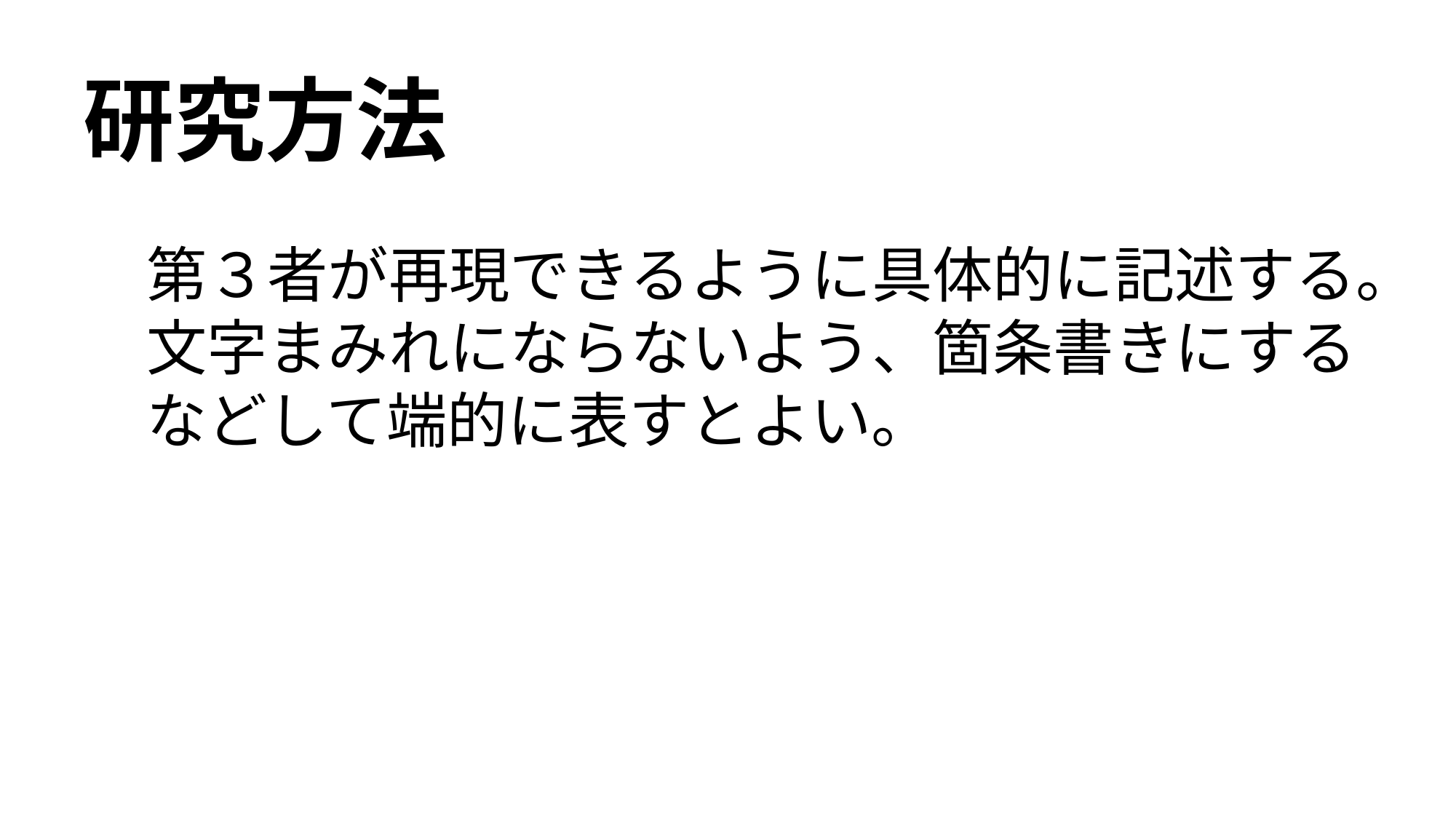

研究方法
第３者が再現できるように具体的に記述する。
文字まみれにならないよう、箇条書きにするなどして端的に表すとよい。